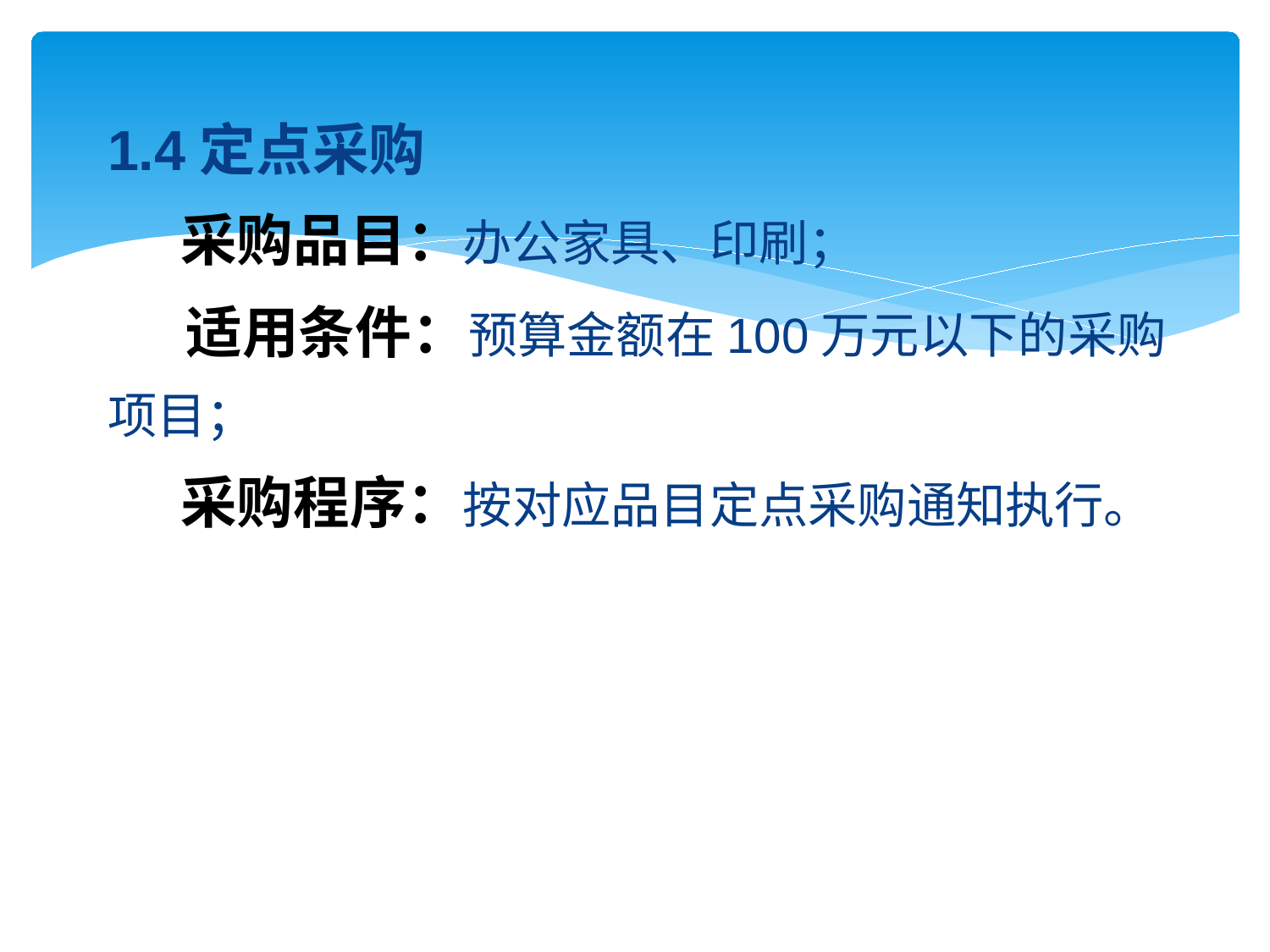

1.4定点采购
    采购品目：办公家具、印刷；
     适用条件：预算金额在100万元以下的采购项目；
    采购程序：按对应品目定点采购通知执行。